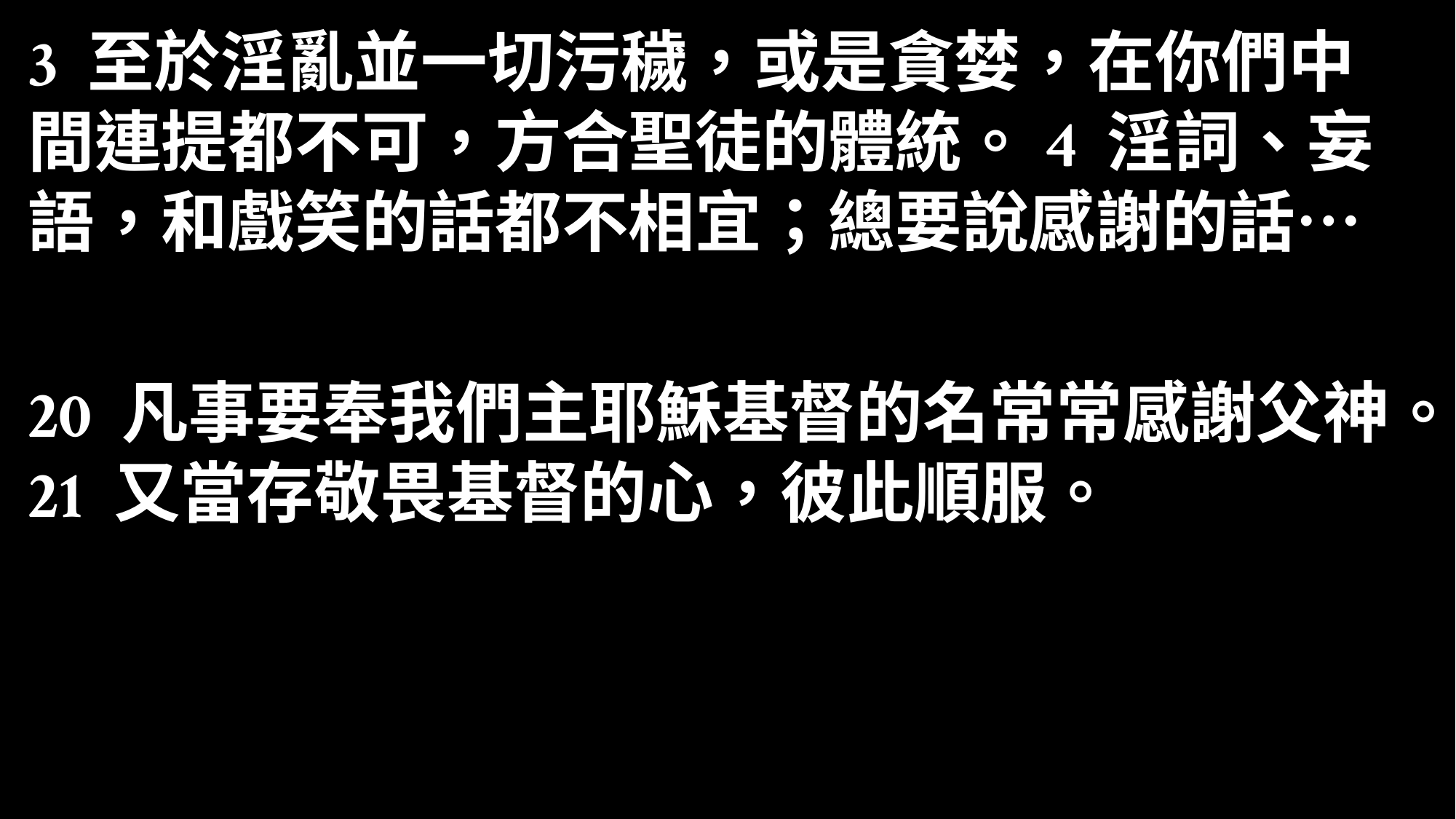

3 至於淫亂並一切污穢，或是貪婪，在你們中間連提都不可，方合聖徒的體統。4 淫詞、妄語，和戲笑的話都不相宜；總要說感謝的話…

20 凡事要奉我們主耶穌基督的名常常感謝父神。21 又當存敬畏基督的心，彼此順服。